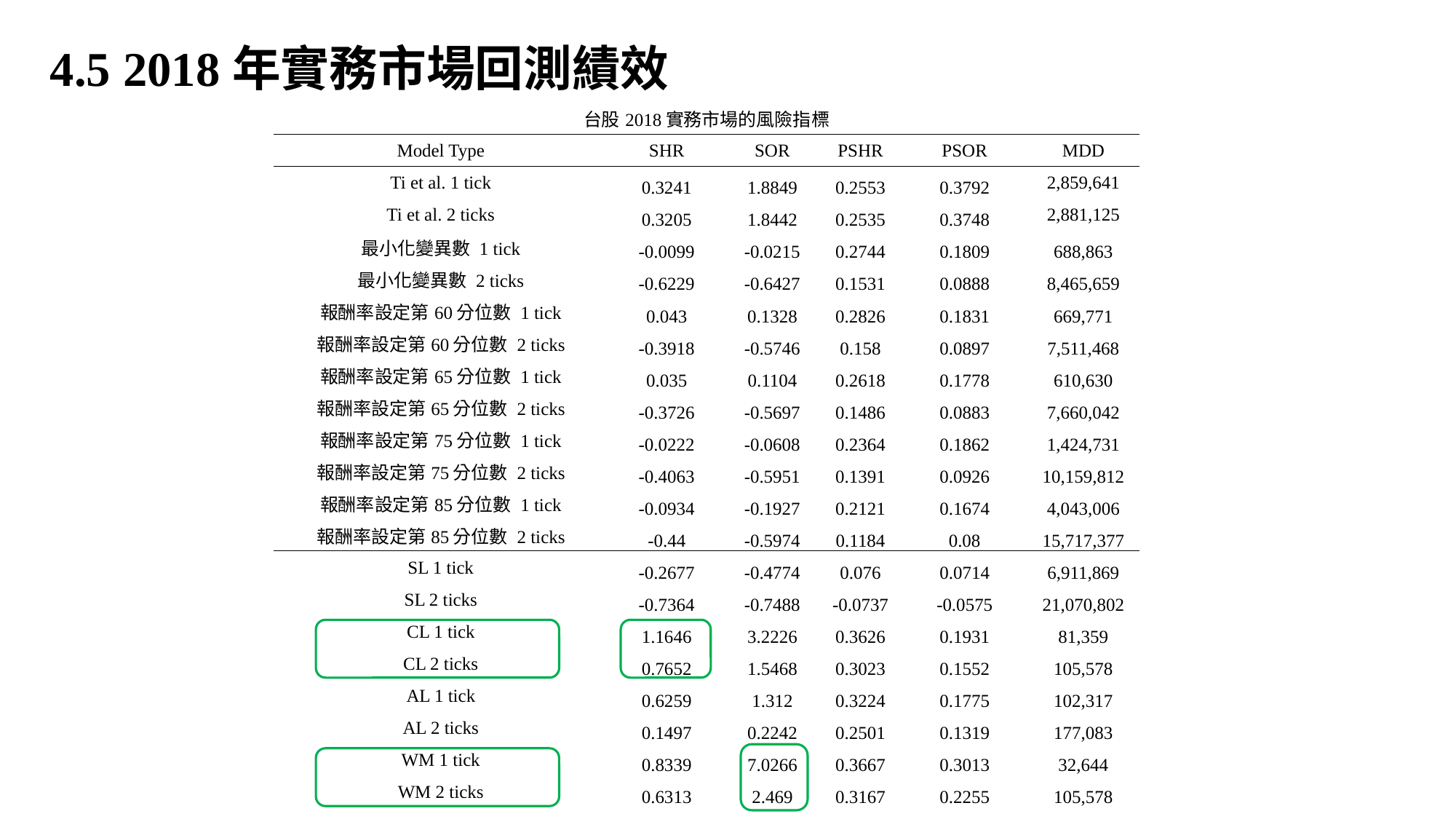

4.5 2018年實務市場回測績效
| 台股2018實務市場的風險指標 |  |  |  |  |  |
| --- | --- | --- | --- | --- | --- |
| Model Type | SHR | SOR | PSHR | PSOR | MDD |
| Ti et al. 1 tick | 0.3241 | 1.8849 | 0.2553 | 0.3792 | 2,859,641 |
| Ti et al. 2 ticks | 0.3205 | 1.8442 | 0.2535 | 0.3748 | 2,881,125 |
| 最小化變異數 1 tick | -0.0099 | -0.0215 | 0.2744 | 0.1809 | 688,863 |
| 最小化變異數 2 ticks | -0.6229 | -0.6427 | 0.1531 | 0.0888 | 8,465,659 |
| 報酬率設定第60分位數 1 tick | 0.043 | 0.1328 | 0.2826 | 0.1831 | 669,771 |
| 報酬率設定第60分位數 2 ticks | -0.3918 | -0.5746 | 0.158 | 0.0897 | 7,511,468 |
| 報酬率設定第65分位數 1 tick | 0.035 | 0.1104 | 0.2618 | 0.1778 | 610,630 |
| 報酬率設定第65分位數 2 ticks | -0.3726 | -0.5697 | 0.1486 | 0.0883 | 7,660,042 |
| 報酬率設定第75分位數 1 tick | -0.0222 | -0.0608 | 0.2364 | 0.1862 | 1,424,731 |
| 報酬率設定第75分位數 2 ticks | -0.4063 | -0.5951 | 0.1391 | 0.0926 | 10,159,812 |
| 報酬率設定第85分位數 1 tick | -0.0934 | -0.1927 | 0.2121 | 0.1674 | 4,043,006 |
| 報酬率設定第85分位數 2 ticks | -0.44 | -0.5974 | 0.1184 | 0.08 | 15,717,377 |
| SL 1 tick | -0.2677 | -0.4774 | 0.076 | 0.0714 | 6,911,869 |
| SL 2 ticks | -0.7364 | -0.7488 | -0.0737 | -0.0575 | 21,070,802 |
| CL 1 tick | 1.1646 | 3.2226 | 0.3626 | 0.1931 | 81,359 |
| CL 2 ticks | 0.7652 | 1.5468 | 0.3023 | 0.1552 | 105,578 |
| AL 1 tick | 0.6259 | 1.312 | 0.3224 | 0.1775 | 102,317 |
| AL 2 ticks | 0.1497 | 0.2242 | 0.2501 | 0.1319 | 177,083 |
| WM 1 tick | 0.8339 | 7.0266 | 0.3667 | 0.3013 | 32,644 |
| WM 2 ticks | 0.6313 | 2.469 | 0.3167 | 0.2255 | 105,578 |